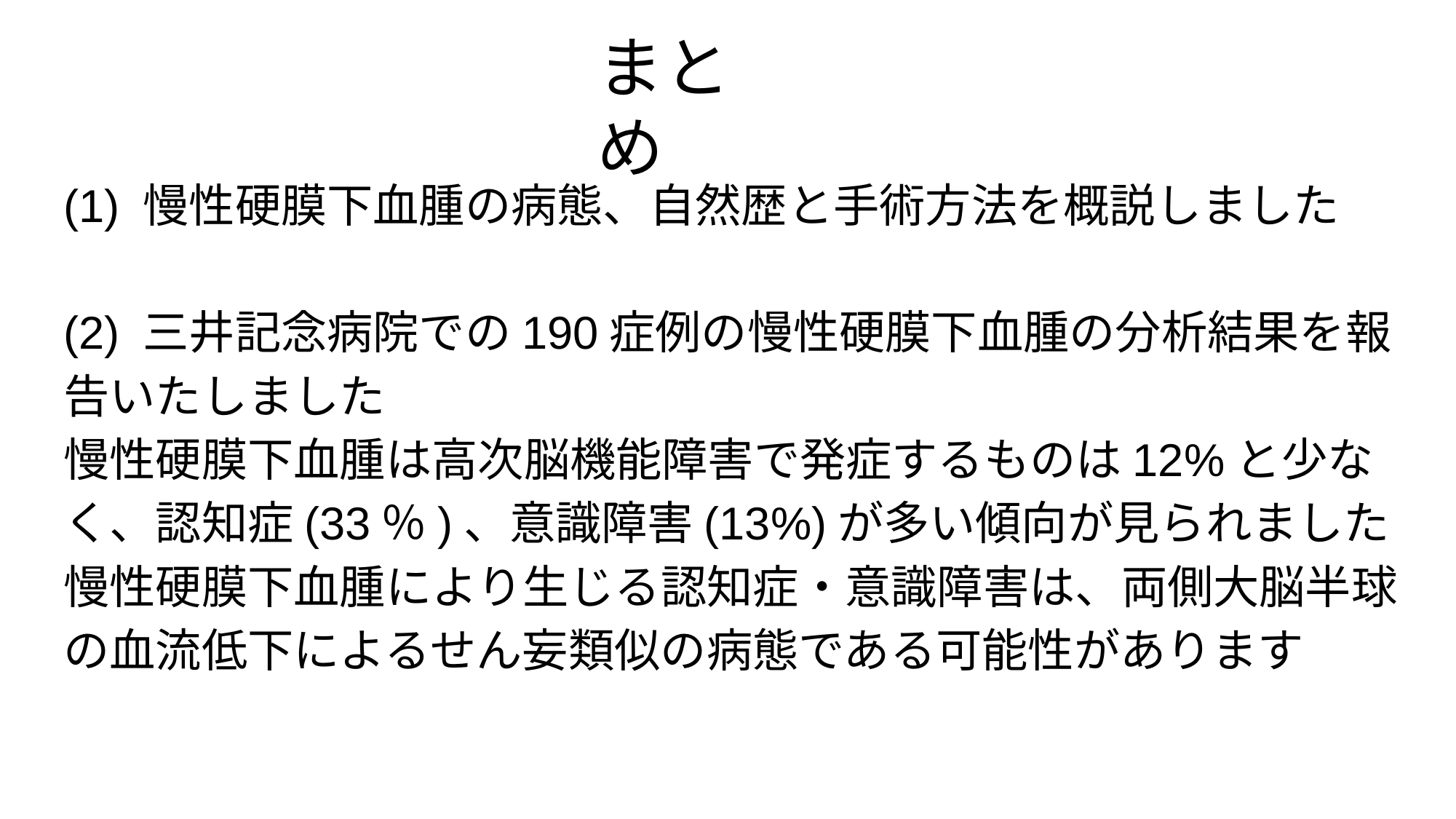

まとめ
# (1) 慢性硬膜下血腫の病態、自然歴と手術方法を概説しました (2) 三井記念病院での190症例の慢性硬膜下血腫の分析結果を報告いたしました 慢性硬膜下血腫は高次脳機能障害で発症するものは12%と少なく、認知症(33％)、意識障害(13%)が多い傾向が見られました 慢性硬膜下血腫により生じる認知症・意識障害は、両側大脳半球の血流低下によるせん妄類似の病態である可能性があります